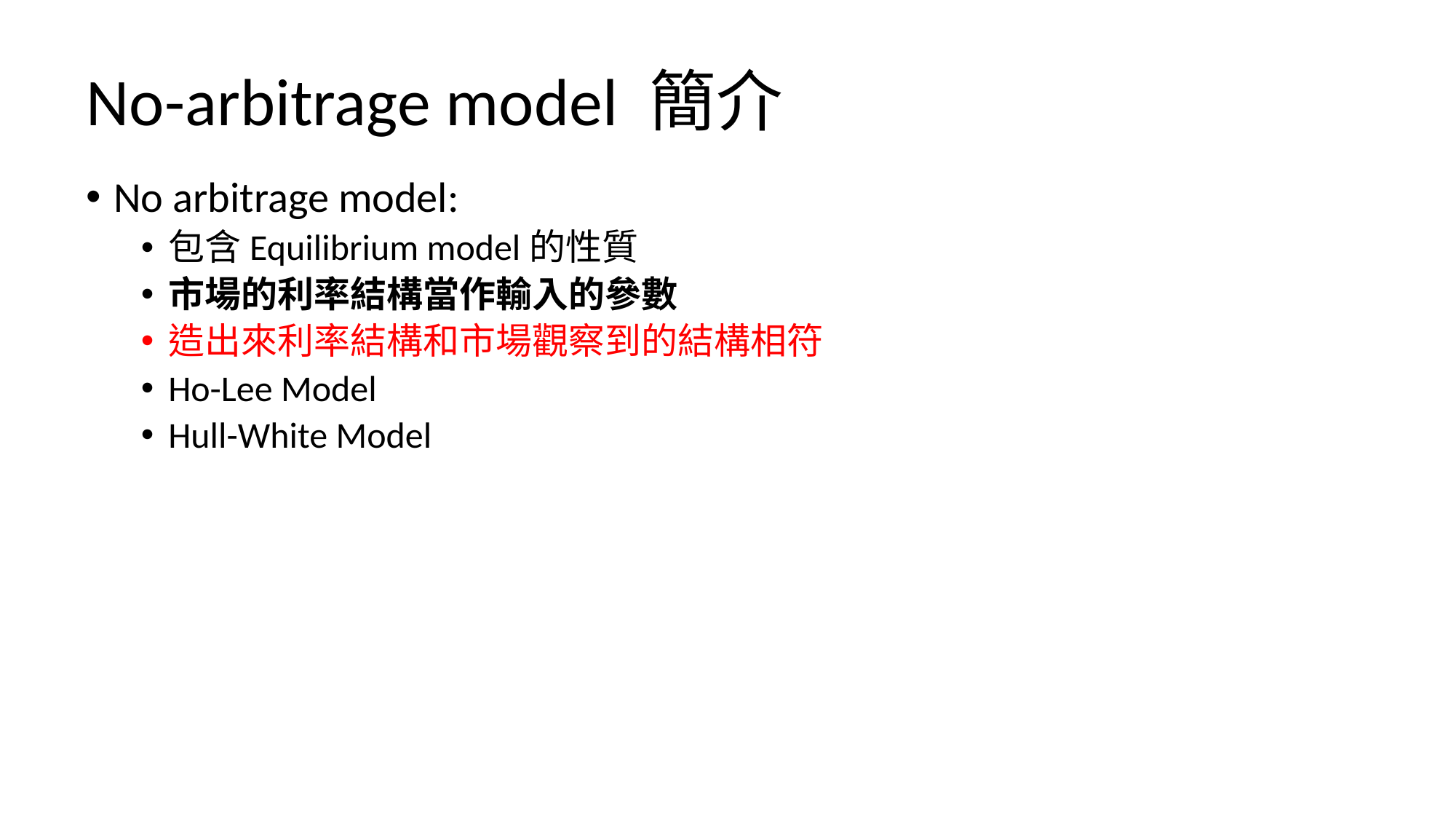

# No-arbitrage model 簡介

No arbitrage model:
包含Equilibrium model的性質
市場的利率結構當作輸入的參數
造出來利率結構和市場觀察到的結構相符
Ho-Lee Model
Hull-White Model